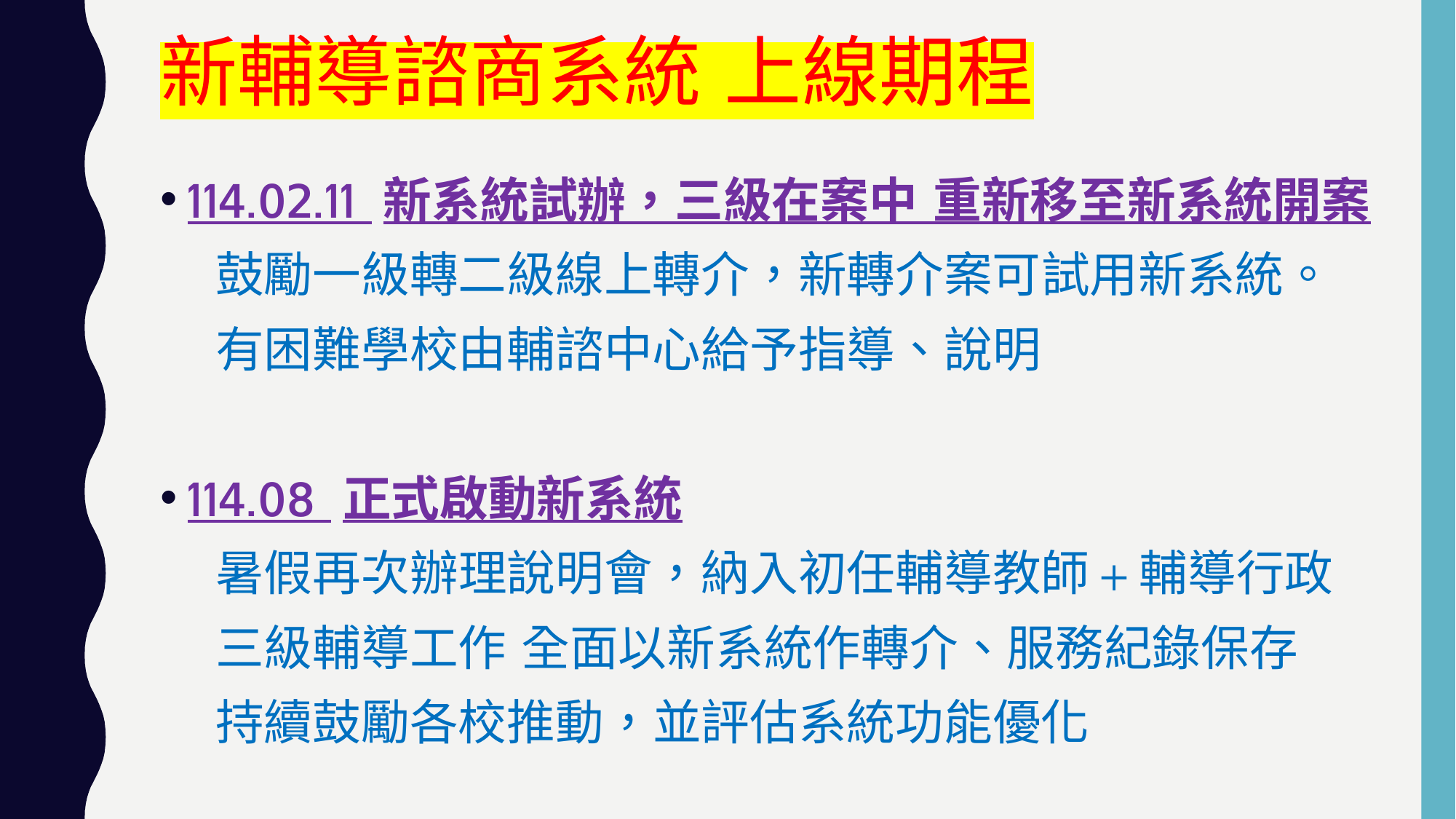

# 新輔導諮商系統 上線期程
114.02.11 新系統試辦，三級在案中 重新移至新系統開案
   鼓勵一級轉二級線上轉介，新轉介案可試用新系統。
   有困難學校由輔諮中心給予指導、說明

114.08 正式啟動新系統
   暑假再次辦理說明會，納入初任輔導教師+輔導行政
   三級輔導工作 全面以新系統作轉介、服務紀錄保存
   持續鼓勵各校推動，並評估系統功能優化